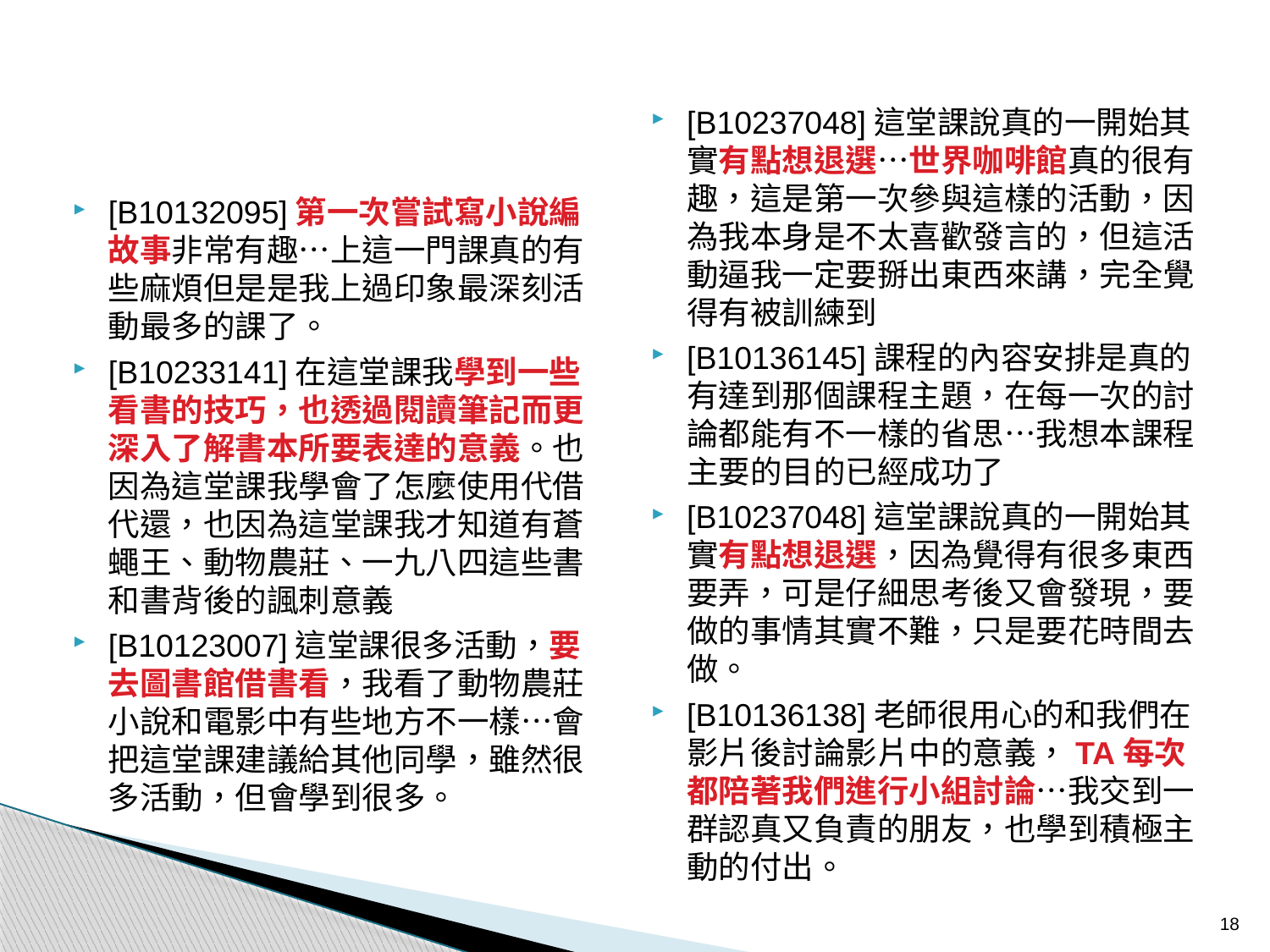

#
[B10237048]這堂課說真的一開始其實有點想退選…世界咖啡館真的很有趣，這是第一次參與這樣的活動，因為我本身是不太喜歡發言的，但這活動逼我一定要掰出東西來講，完全覺得有被訓練到
[B10136145]課程的內容安排是真的有達到那個課程主題，在每一次的討論都能有不一樣的省思…我想本課程主要的目的已經成功了
[B10237048]這堂課說真的一開始其實有點想退選，因為覺得有很多東西要弄，可是仔細思考後又會發現，要做的事情其實不難，只是要花時間去做。
[B10136138]老師很用心的和我們在影片後討論影片中的意義，TA每次都陪著我們進行小組討論…我交到一群認真又負責的朋友，也學到積極主動的付出。
[B10132095]第一次嘗試寫小說編故事非常有趣…上這一門課真的有些麻煩但是是我上過印象最深刻活動最多的課了。
[B10233141]在這堂課我學到一些看書的技巧，也透過閱讀筆記而更深入了解書本所要表達的意義。也因為這堂課我學會了怎麼使用代借代還，也因為這堂課我才知道有蒼蠅王、動物農莊、一九八四這些書和書背後的諷刺意義
[B10123007]這堂課很多活動，要去圖書館借書看，我看了動物農莊小說和電影中有些地方不一樣…會把這堂課建議給其他同學，雖然很多活動，但會學到很多。
18